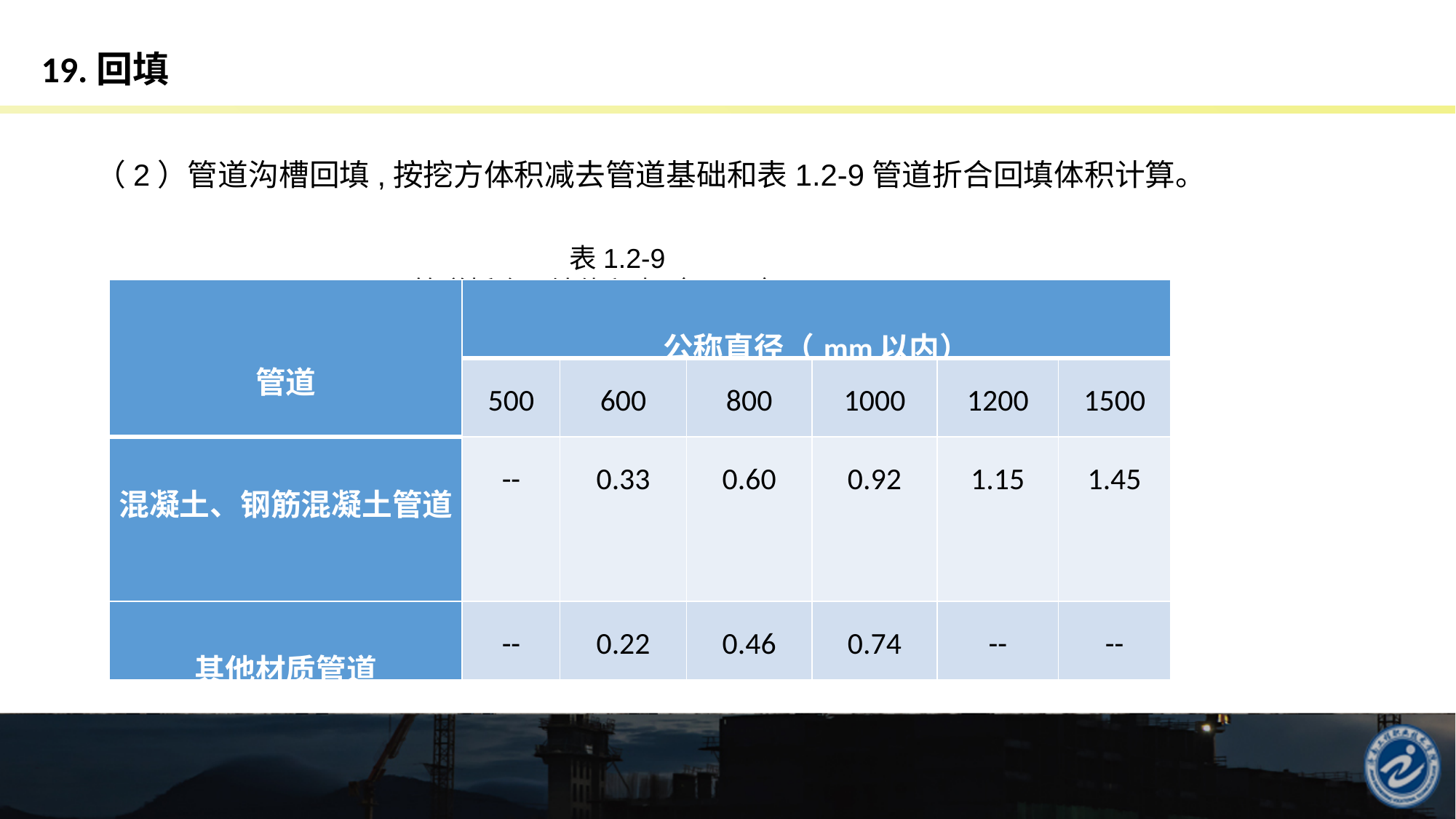

# 19.回填
（2）管道沟槽回填,按挖方体积减去管道基础和表1.2-9管道折合回填体积计算。

表1.2-9 管道折合回填体积表（m³/m）
| 管道 | 公称直径（mm以内） |  |  |  |  |  |
| --- | --- | --- | --- | --- | --- | --- |
|  | 500 | 600 | 800 | 1000 | 1200 | 1500 |
| 混凝土、钢筋混凝土管道 | -- | 0.33 | 0.60 | 0.92 | 1.15 | 1.45 |
| 其他材质管道 | -- | 0.22 | 0.46 | 0.74 | -- | -- |